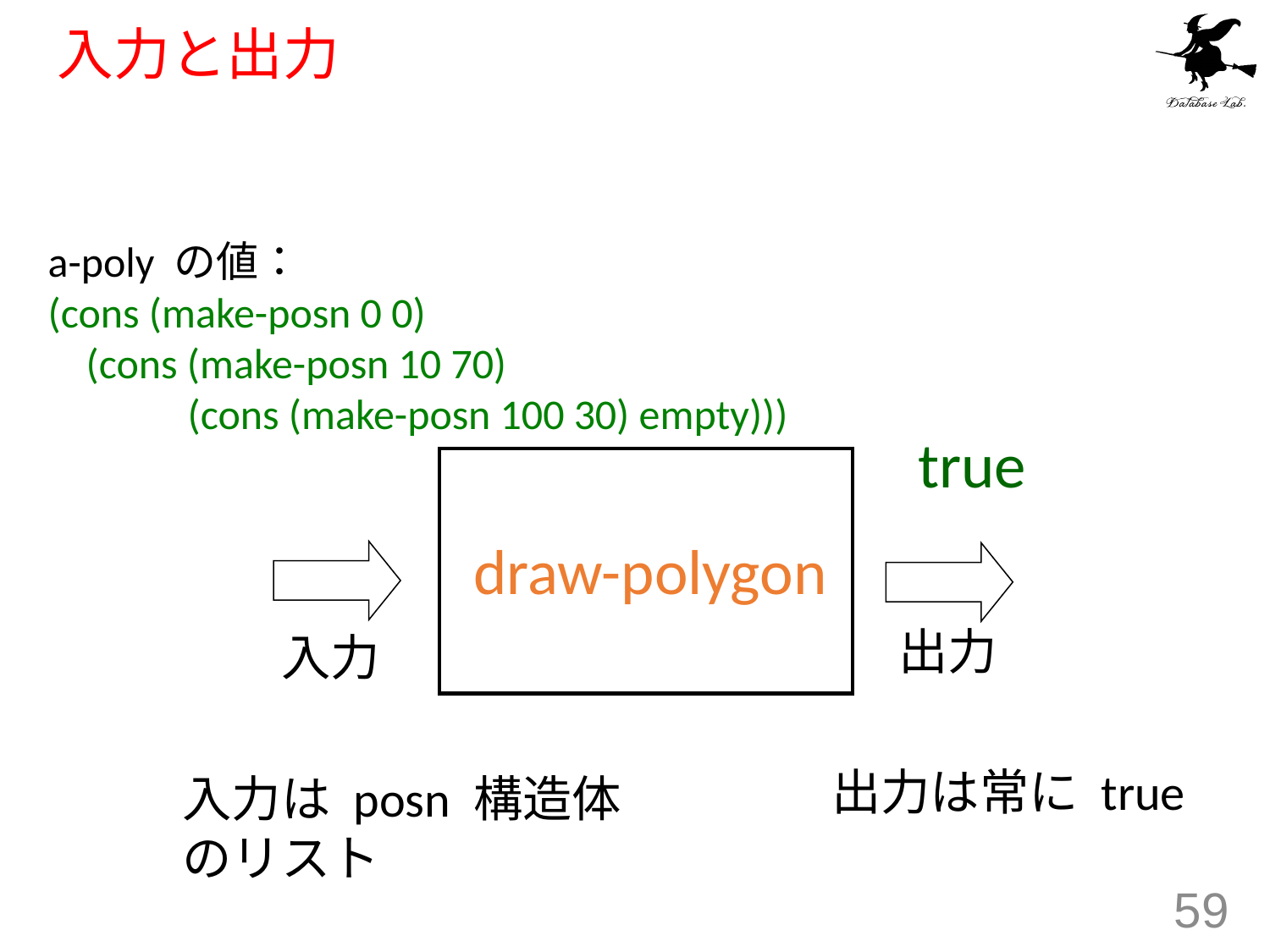

# 入力と出力
a-poly の値：
(cons (make-posn 0 0)
    (cons (make-posn 10 70)
        (cons (make-posn 100 30) empty)))

true

draw-polygon

出力
入力
出力は常に true
入力は posn 構造体
のリスト
59